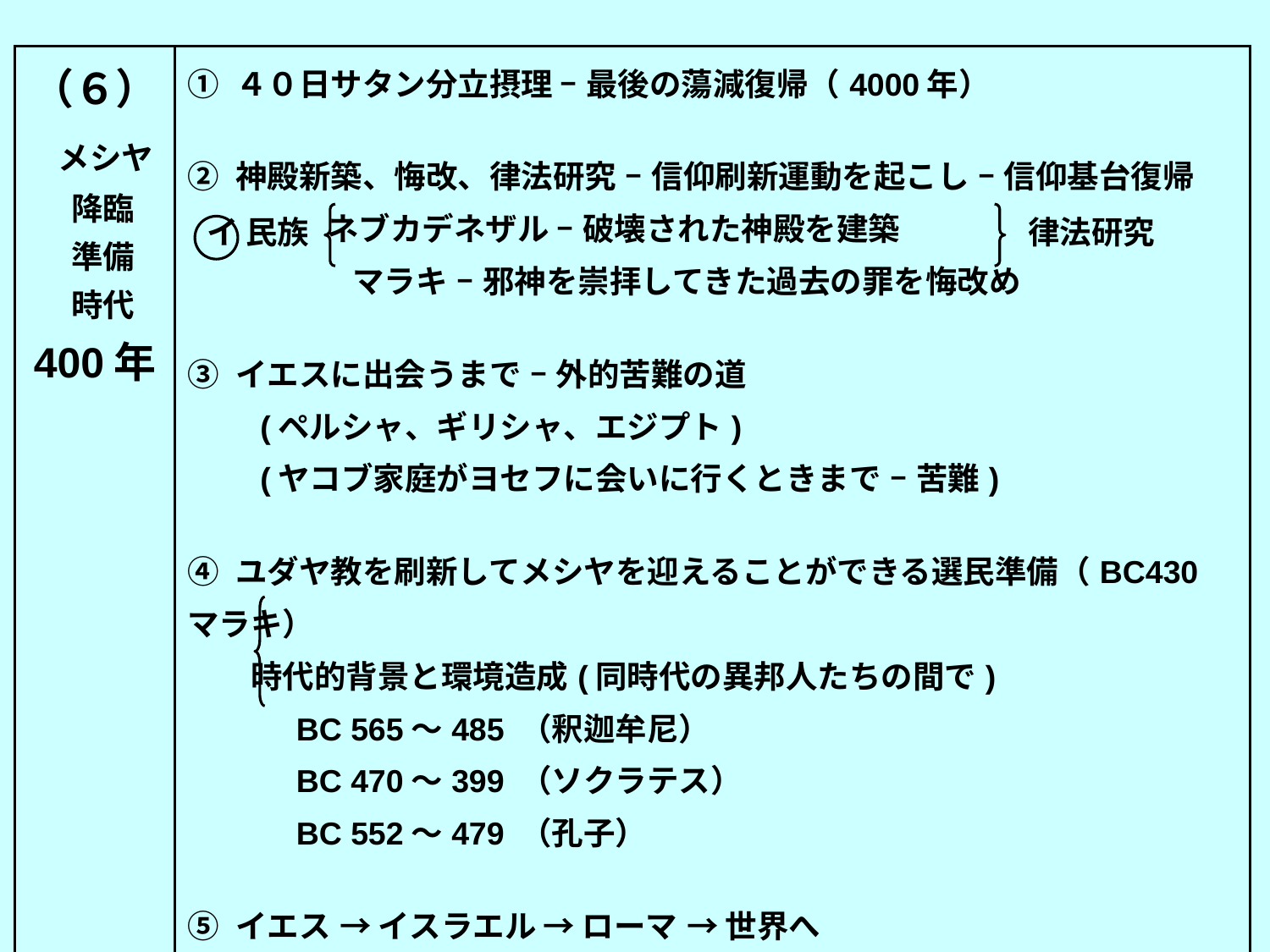

| （６） メシヤ 降臨 準備 時代 400年 | ① ４０日サタン分立摂理 – 最後の蕩減復帰（4000年） ② 神殿新築、悔改、律法研究 – 信仰刷新運動を起こし – 信仰基台復帰 　 ネブカデネザル – 破壊された神殿を建築　 　 マラキ – 邪神を崇拝してきた過去の罪を悔改め ③ イエスに出会うまで – 外的苦難の道 　　(ペルシャ、ギリシャ、エジプト) 　　(ヤコブ家庭がヨセフに会いに行くときまで – 苦難) ④ ユダヤ教を刷新してメシヤを迎えることができる選民準備（BC430 マラキ） 　　時代的背景と環境造成(同時代の異邦人たちの間で) 　　 BC 565～485 （釈迦牟尼） 　　 BC 470～399 （ソクラテス） 　　 BC 552～479 （孔子） ⑤ イエス → イスラエル → ローマ → 世界へ |
| --- | --- |

イ 民族
律法研究